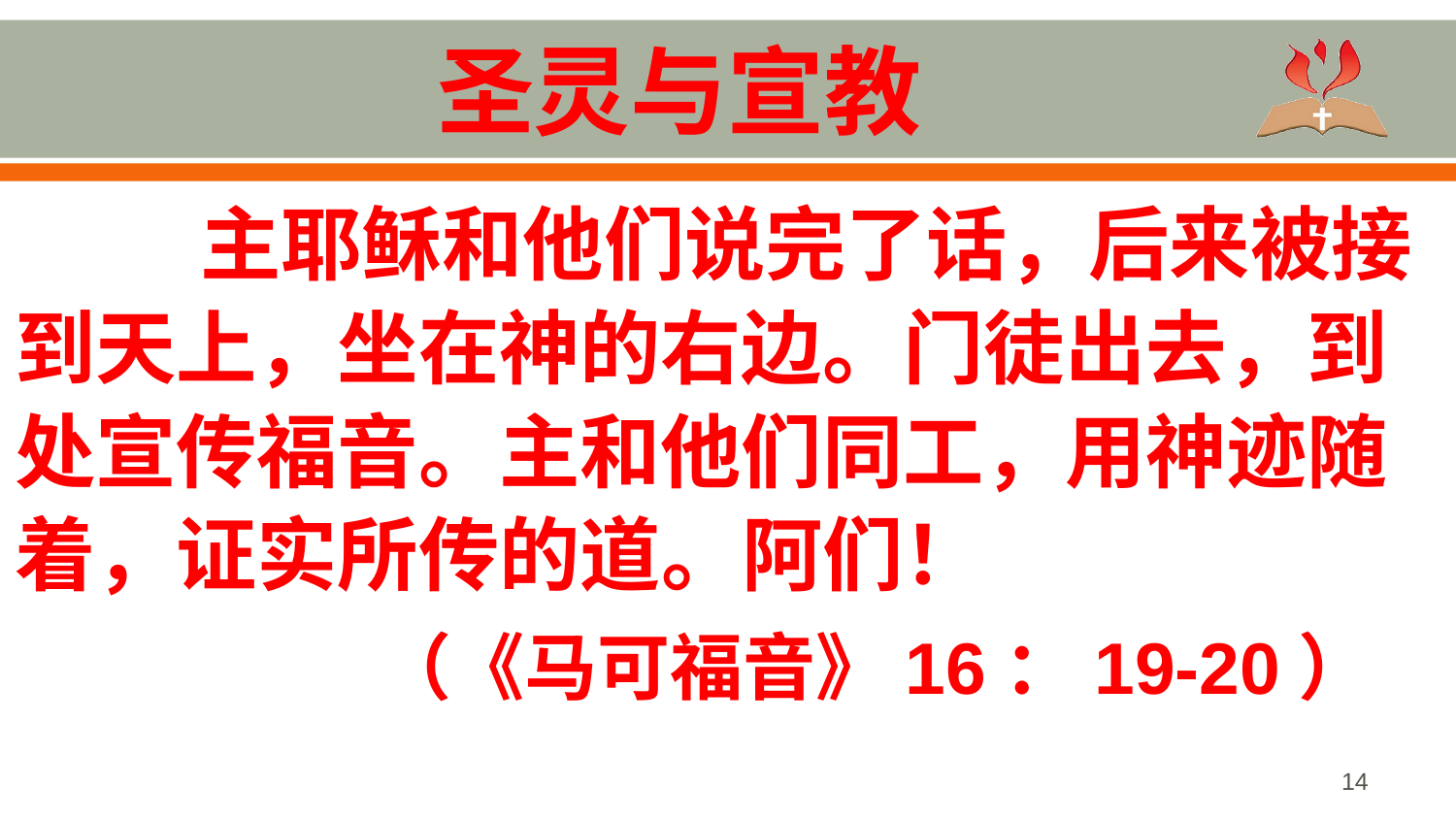

# 圣灵与宣教
         主耶稣和他们说完了话，后来被接到天上，坐在神的右边。门徒出去，到处宣传福音。主和他们同工，用神迹随着，证实所传的道。阿们！
                     （《马可福音》16：19-20）
14